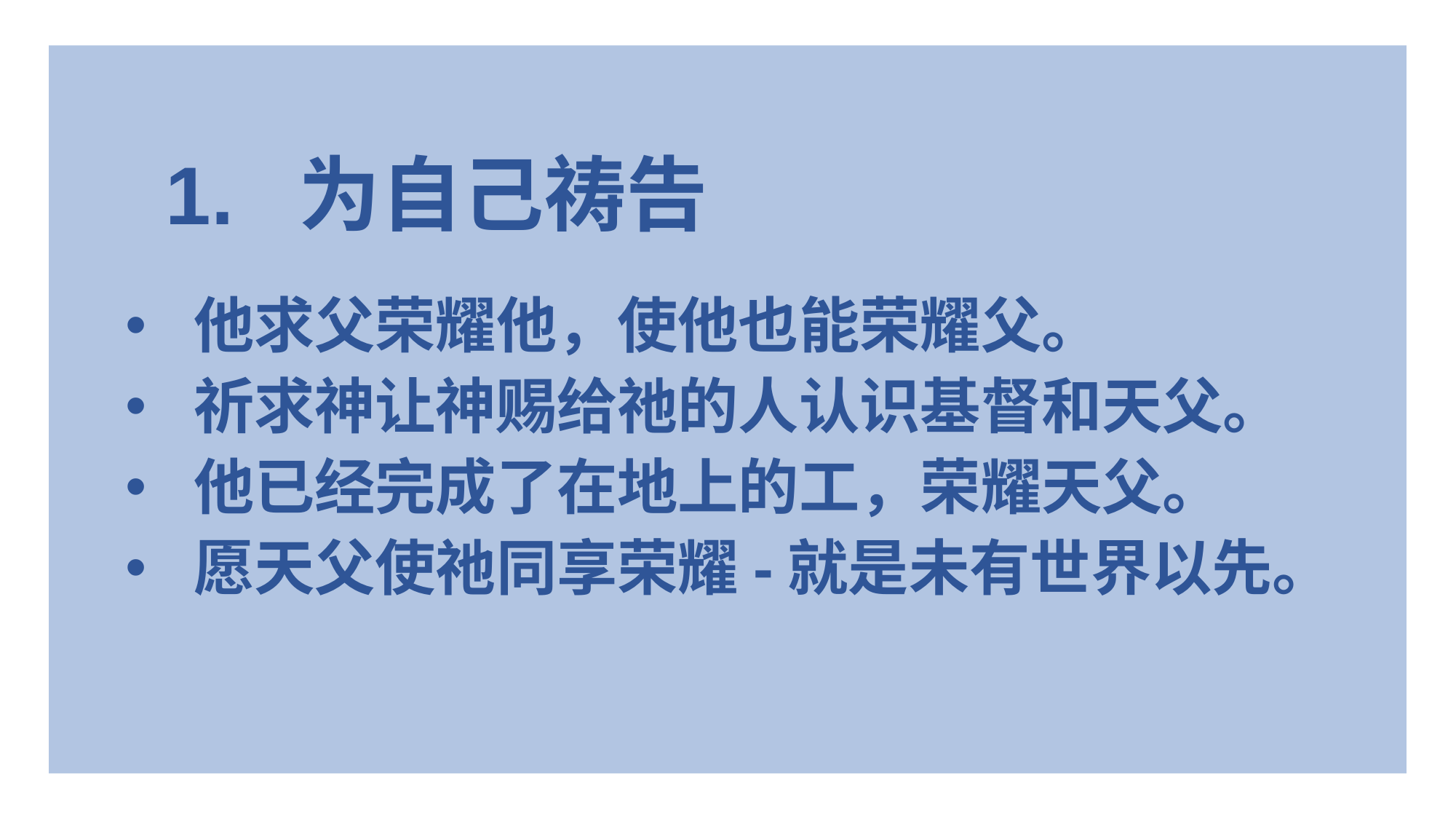

1.  为自己祷告
他求父荣耀他，使他也能荣耀父。
祈求神让神赐给祂的人认识基督和天父。
他已经完成了在地上的工，荣耀天父。
愿天父使祂同享荣耀-就是未有世界以先。